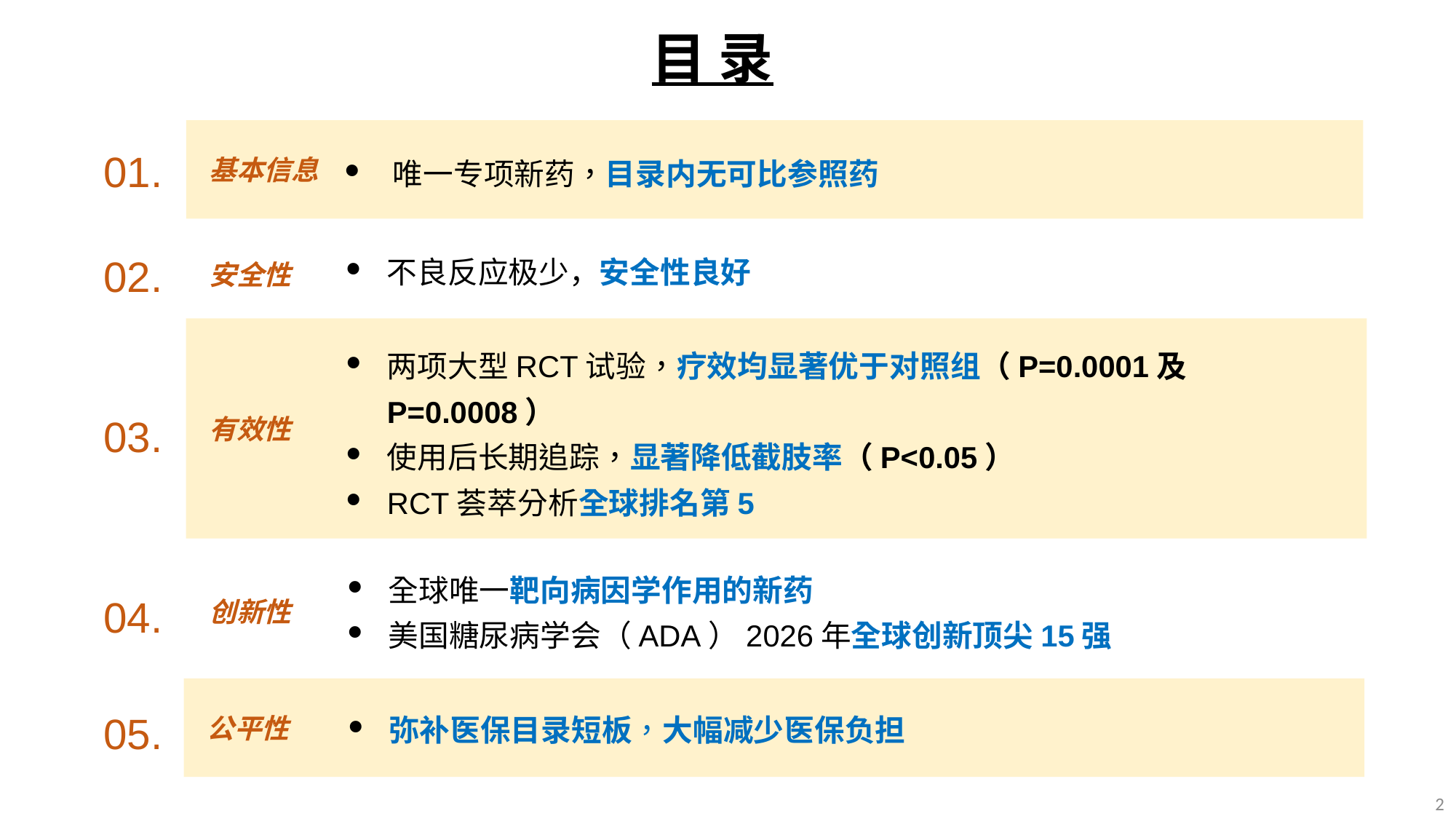

目 录
 基本信息
   唯一专项新药，目录内无可比参照药
01.
 安全性
不良反应极少，安全性良好
02.
 有效性
两项大型RCT试验，疗效均显著优于对照组（P=0.0001及 P=0.0008）
使用后长期追踪，显著降低截肢率（P<0.05）
RCT荟萃分析全球排名第5
03.
全球唯一靶向病因学作用的新药
美国糖尿病学会（ADA）2026年全球创新顶尖15强
04.
 创新性
 公平性
弥补医保目录短板，大幅减少医保负担
05.
2